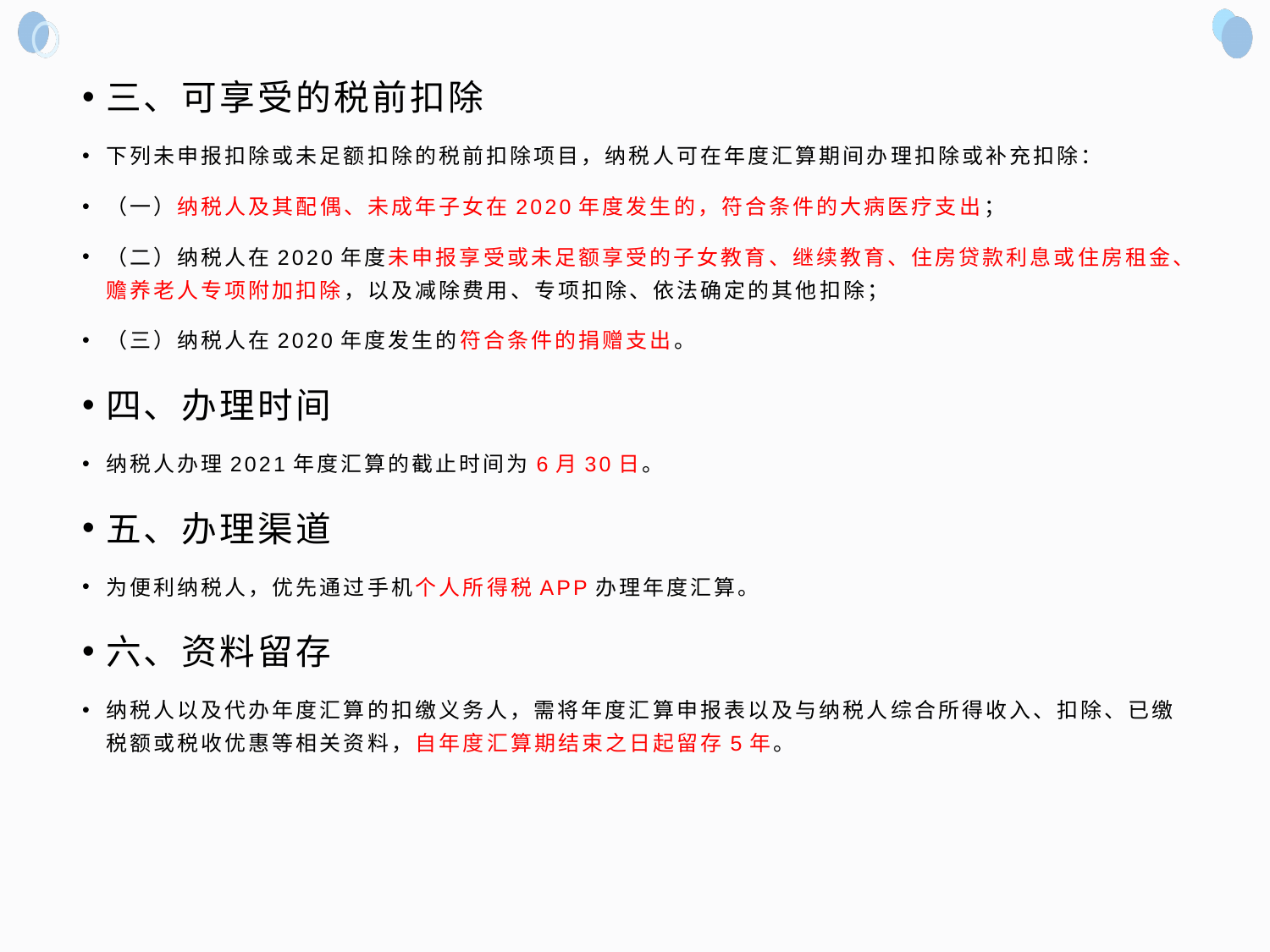

三、可享受的税前扣除
下列未申报扣除或未足额扣除的税前扣除项目，纳税人可在年度汇算期间办理扣除或补充扣除：
（一）纳税人及其配偶、未成年子女在2020年度发生的，符合条件的大病医疗支出；
（二）纳税人在2020年度未申报享受或未足额享受的子女教育、继续教育、住房贷款利息或住房租金、赡养老人专项附加扣除，以及减除费用、专项扣除、依法确定的其他扣除；
（三）纳税人在2020年度发生的符合条件的捐赠支出。
四、办理时间
纳税人办理2021年度汇算的截止时间为6月30日。
五、办理渠道
为便利纳税人，优先通过手机个人所得税APP办理年度汇算。
六、资料留存
纳税人以及代办年度汇算的扣缴义务人，需将年度汇算申报表以及与纳税人综合所得收入、扣除、已缴税额或税收优惠等相关资料，自年度汇算期结束之日起留存5年。